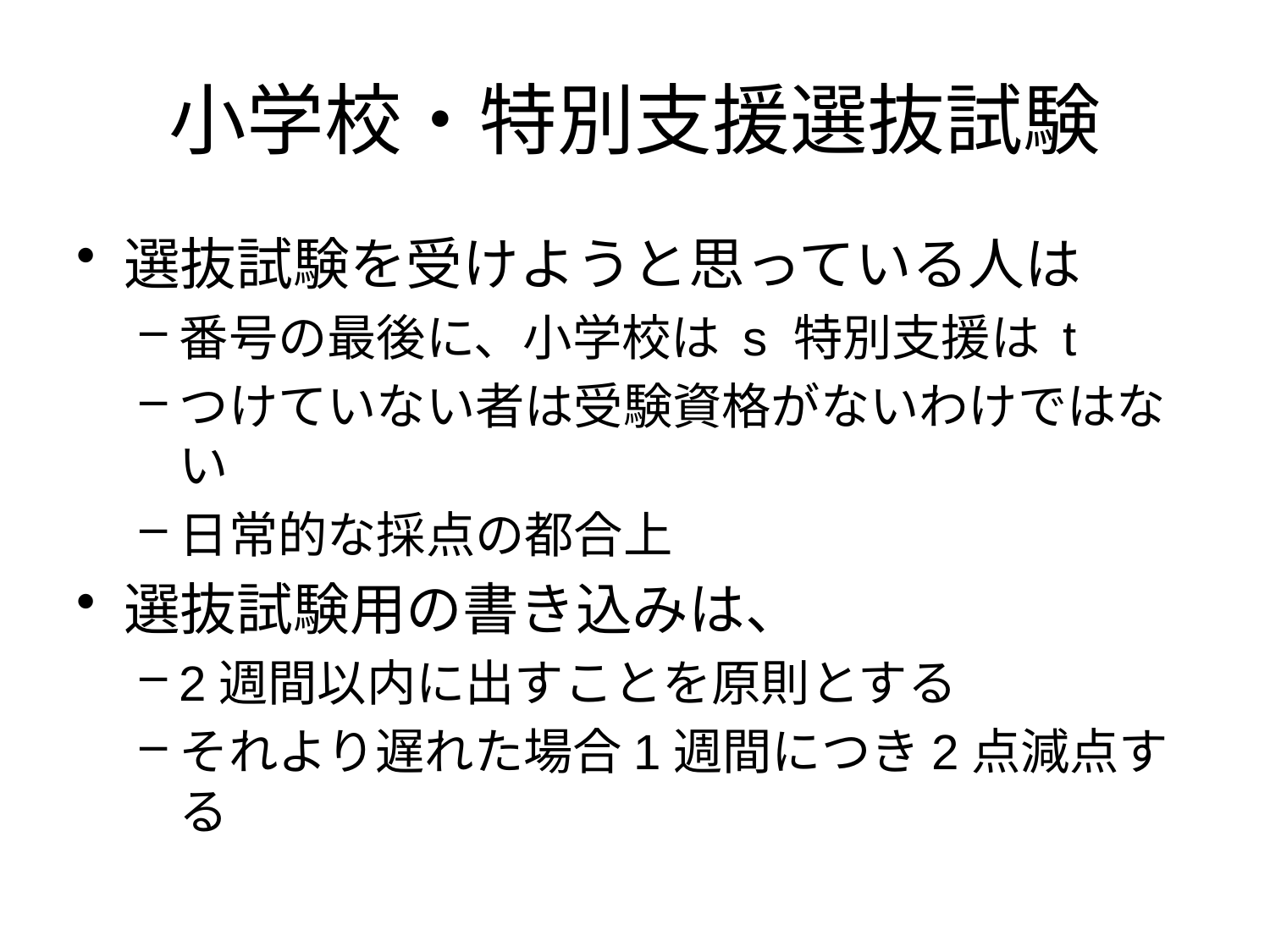

# 小学校・特別支援選抜試験
選抜試験を受けようと思っている人は
番号の最後に、小学校は s 特別支援は t
つけていない者は受験資格がないわけではない
日常的な採点の都合上
選抜試験用の書き込みは、
2週間以内に出すことを原則とする
それより遅れた場合1週間につき2点減点する